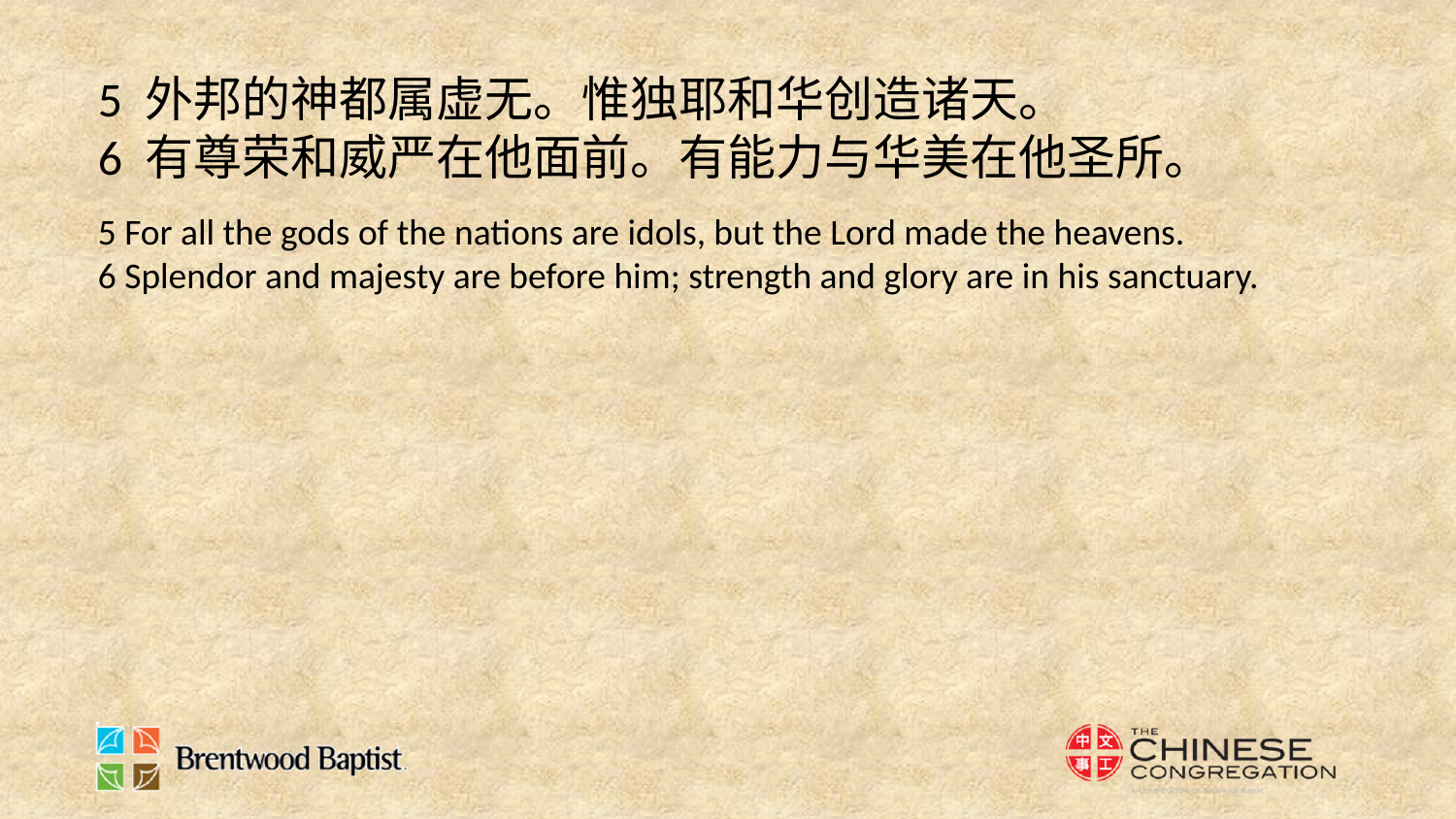

5 外邦的神都属虚无。惟独耶和华创造诸天。
6 有尊荣和威严在他面前。有能力与华美在他圣所。

5 For all the gods of the nations are idols, but the Lord made the heavens.
6 Splendor and majesty are before him; strength and glory are in his sanctuary.